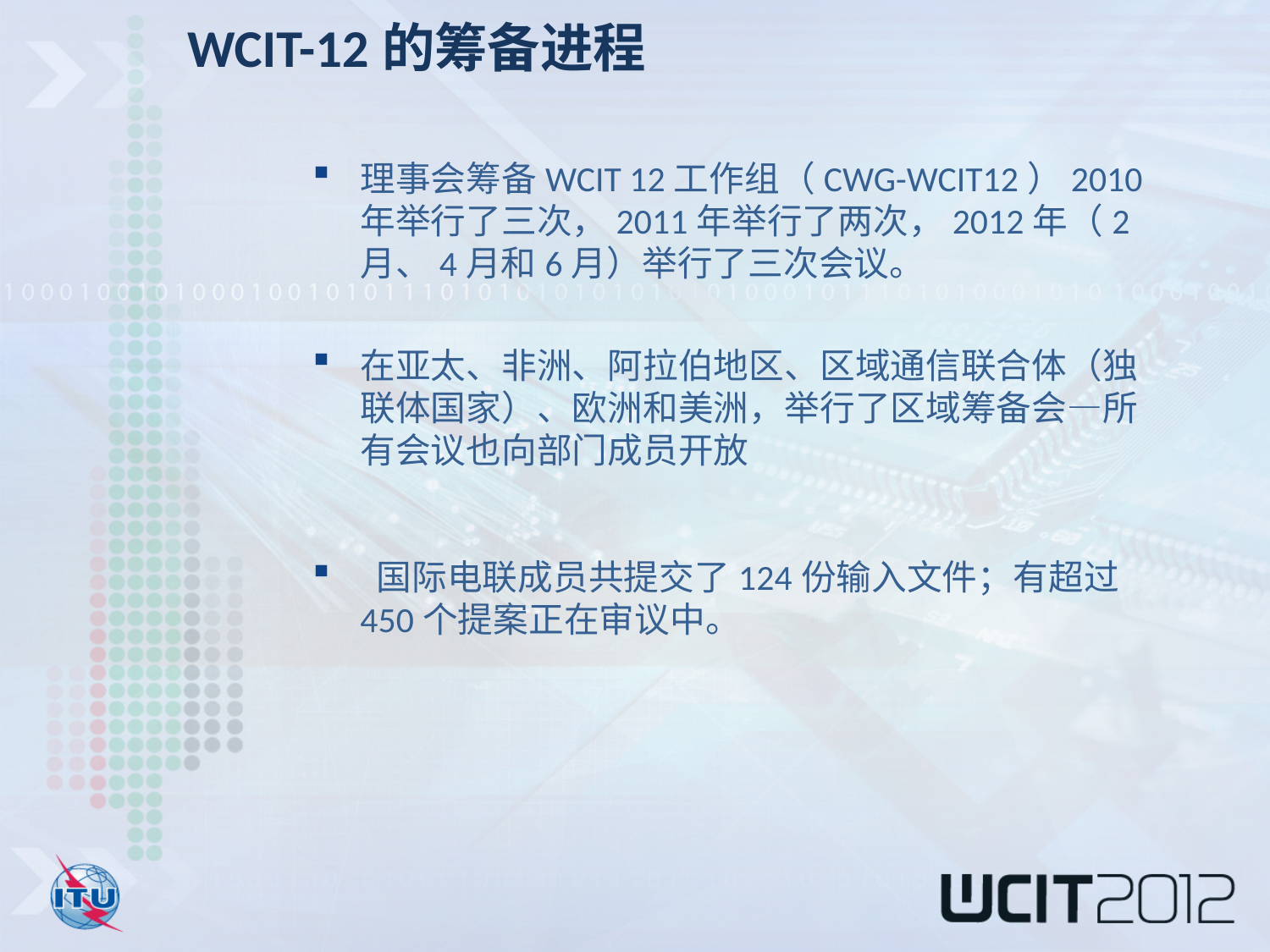

WCIT-12的筹备进程
理事会筹备WCIT 12工作组（CWG-WCIT12）2010年举行了三次，2011年举行了两次，2012年（2月、4月和6月）举行了三次会议。

在亚太、非洲、阿拉伯地区、区域通信联合体（独联体国家）、欧洲和美洲，举行了区域筹备会—所有会议也向部门成员开放

 国际电联成员共提交了124份输入文件；有超过
450个提案正在审议中。